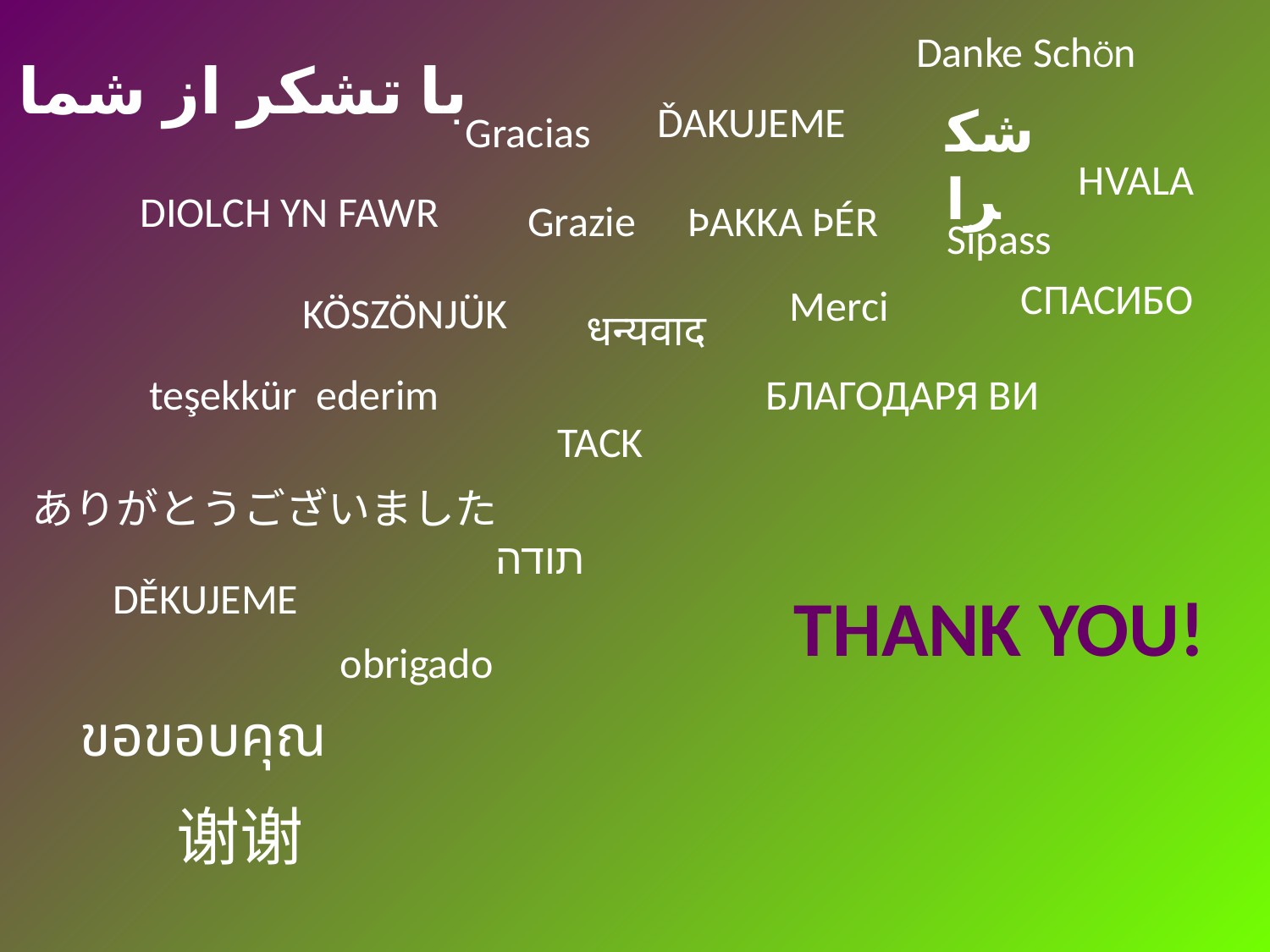

Danke SchÖn
با تشکر از شما
ĎAKUJEME
شكرا
 Gracias
HVALA
DIOLCH YN FAWR
  Grazie
ÞAKKA ÞÉR
Sipass
СПАСИБО
Merci
KÖSZÖNJÜK
धन्यवाद
teşekkür  ederim
БЛАГОДАРЯ ВИ
TACK
ありがとうございました
# THANK YOU!
תודה
DĚKUJEME
obrigado
ขอขอบคุณ
谢谢